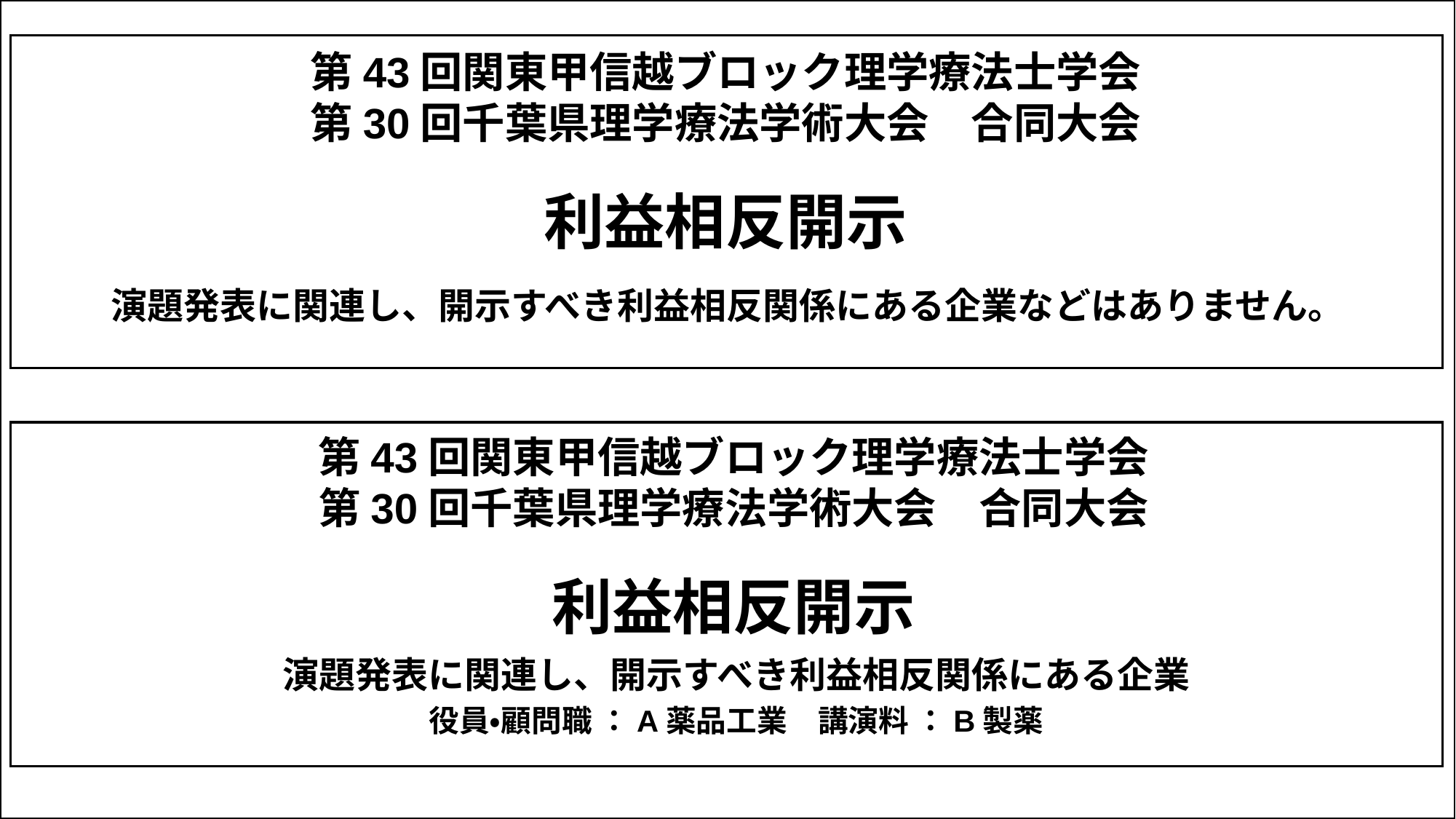

第43回関東甲信越ブロック理学療法士学会
第30回千葉県理学療法学術大会　合同大会
利益相反開示
演題発表に関連し、開示すべき利益相反関係にある企業などはありません。

第43回関東甲信越ブロック理学療法士学会
第30回千葉県理学療法学術大会　合同大会
利益相反開示
演題発表に関連し、開示すべき利益相反関係にある企業
役員・顧問職 ：A薬品工業　講演料 ：B製薬